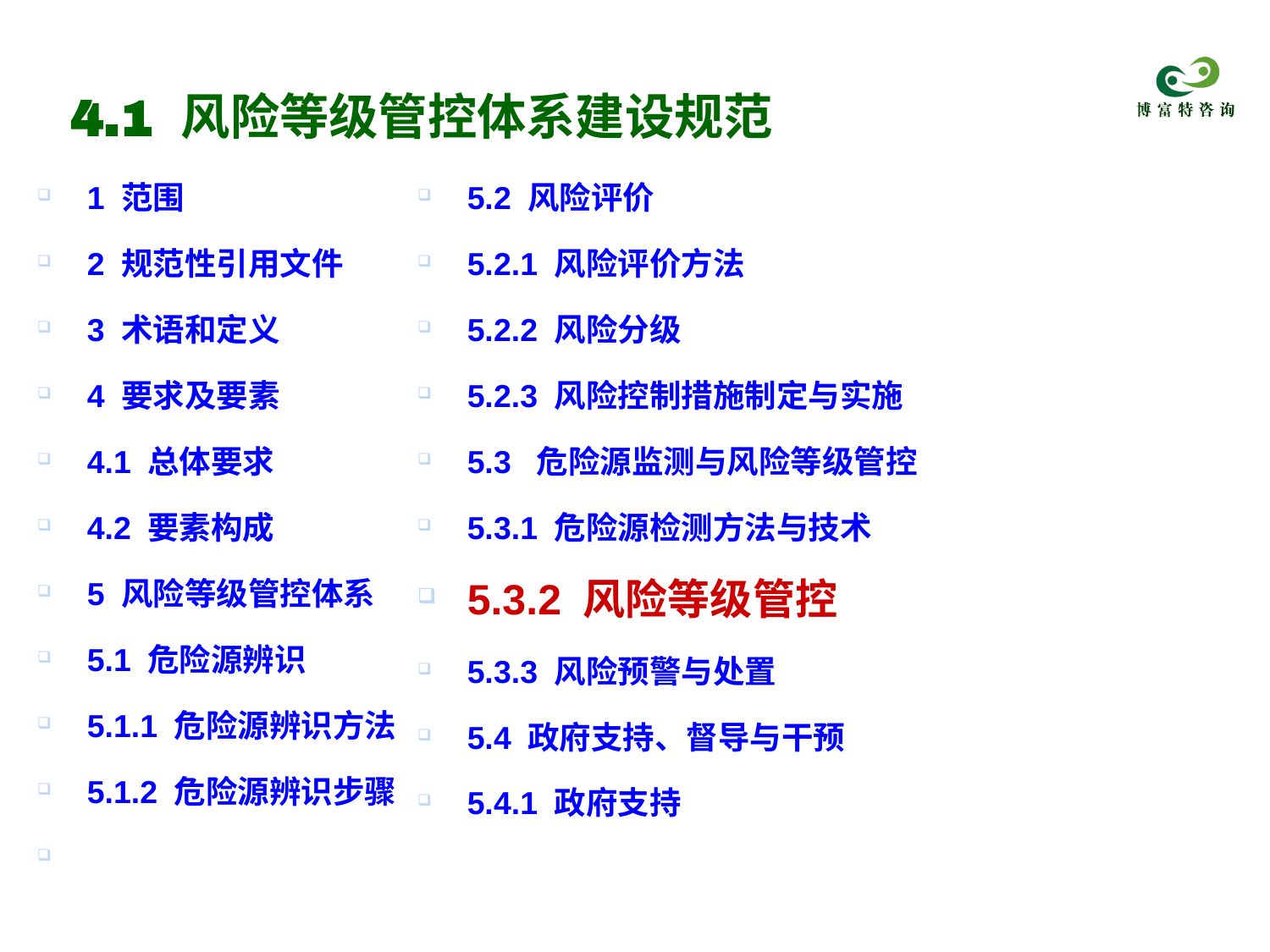

# 4.1 风险等级管控体系建设规范
1 范围
2 规范性引用文件
3 术语和定义
4 要求及要素
4.1 总体要求
4.2 要素构成
5 风险等级管控体系
5.1 危险源辨识
5.1.1 危险源辨识方法
5.1.2 危险源辨识步骤

5.2 风险评价
5.2.1 风险评价方法
5.2.2 风险分级
5.2.3 风险控制措施制定与实施
5.3  危险源监测与风险等级管控
5.3.1 危险源检测方法与技术
5.3.2 风险等级管控
5.3.3 风险预警与处置
5.4 政府支持、督导与干预
5.4.1 政府支持